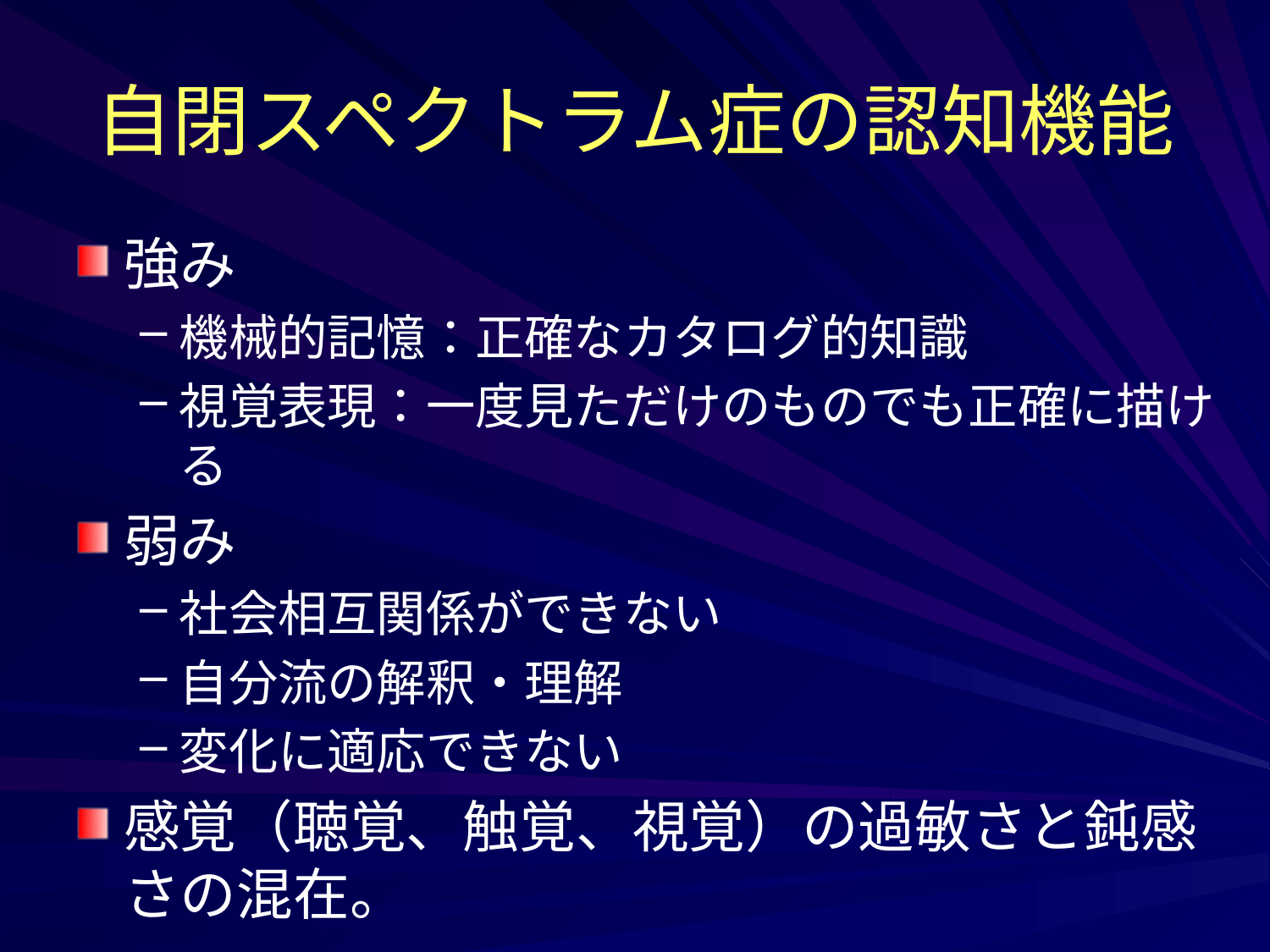

# 自閉スペクトラム症の認知機能
強み
機械的記憶：正確なカタログ的知識
視覚表現：一度見ただけのものでも正確に描ける
弱み
社会相互関係ができない
自分流の解釈・理解
変化に適応できない
感覚（聴覚、触覚、視覚）の過敏さと鈍感さの混在。